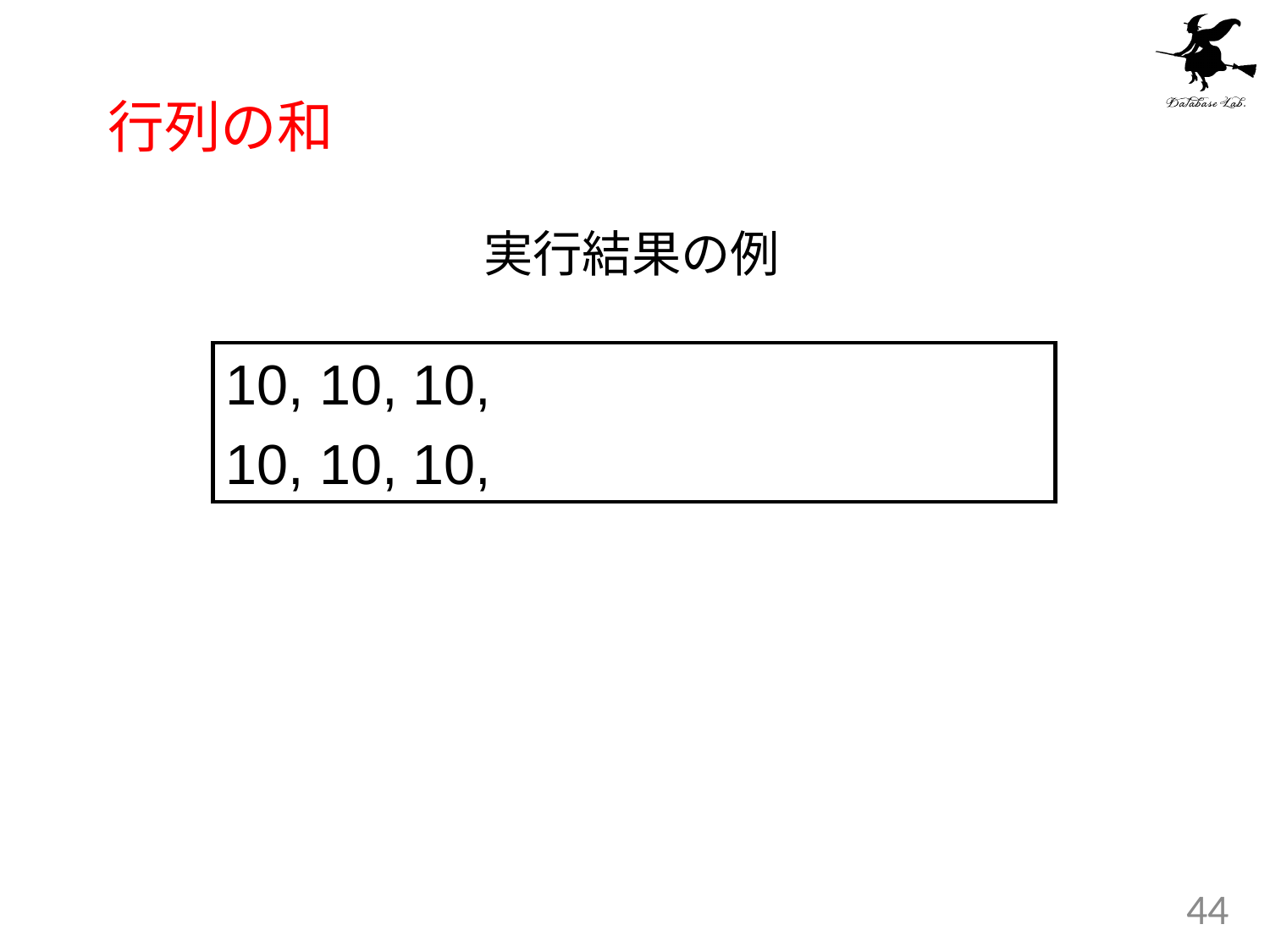

# 行列の和
実行結果の例
10, 10, 10,
10, 10, 10,
44